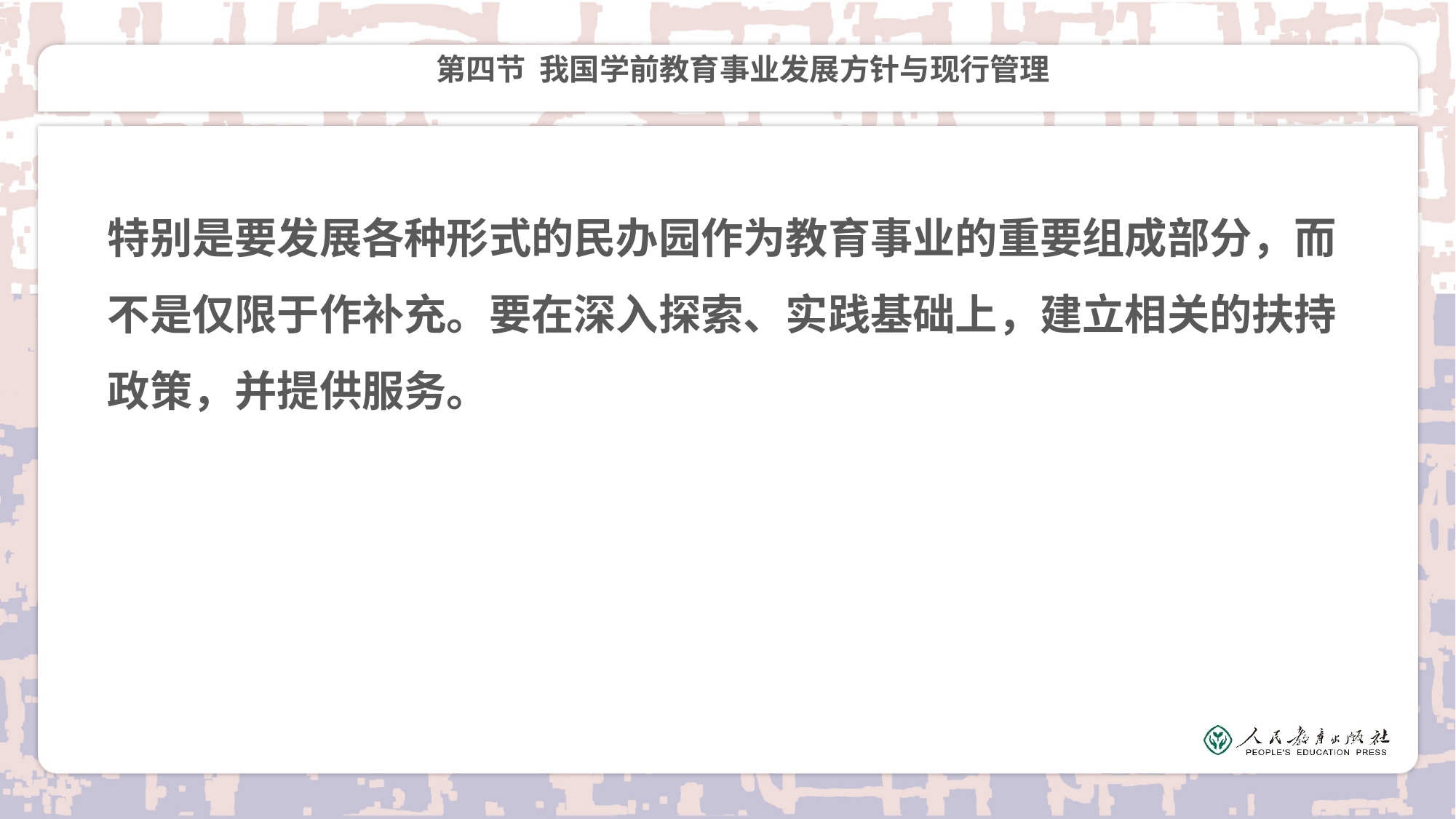

# 第四节  我国学前教育事业发展方针与现行管理
特别是要发展各种形式的民办园作为教育事业的重要组成部分，而不是仅限于作补充。要在深入探索、实践基础上，建立相关的扶持政策，并提供服务。